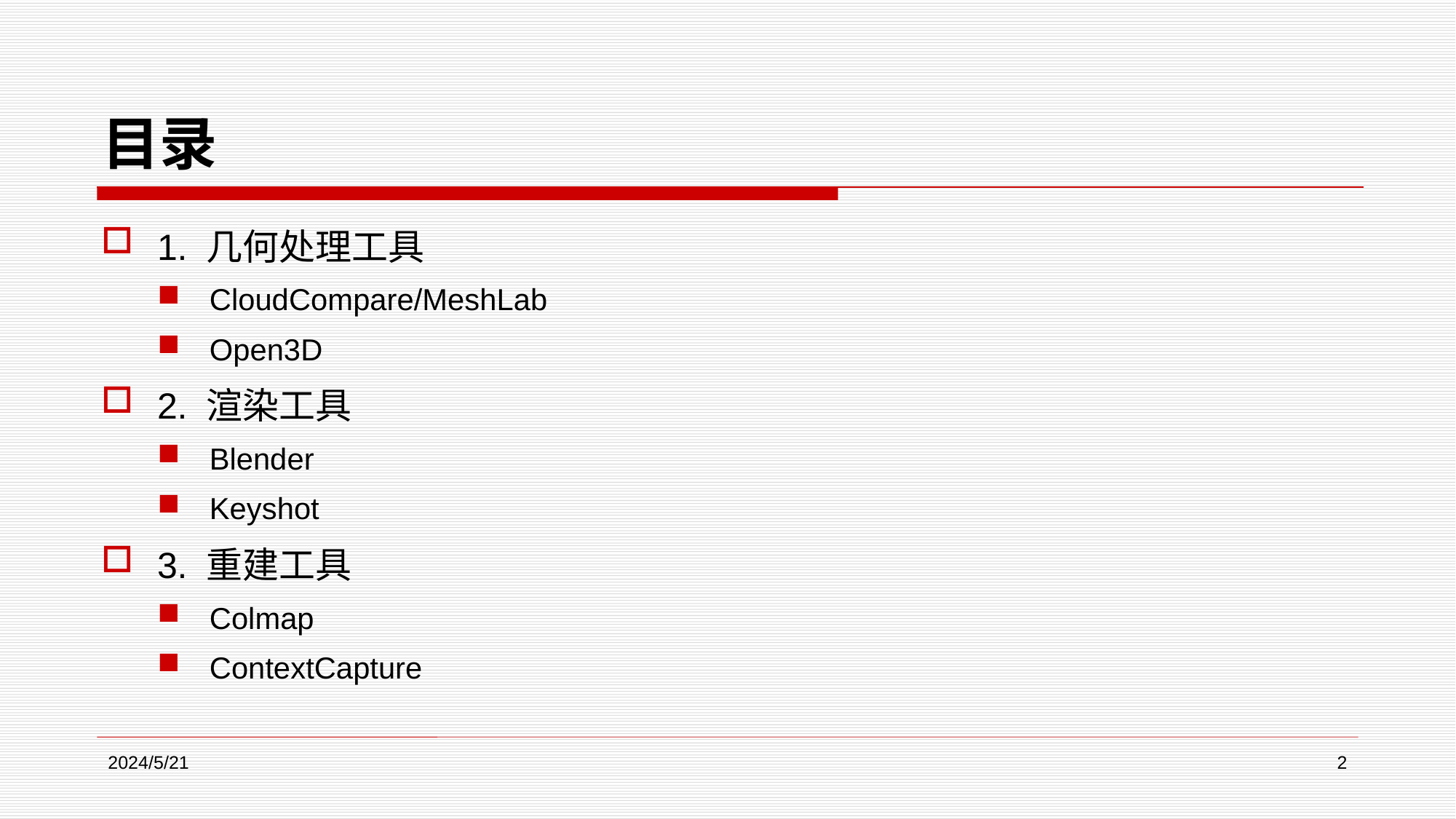

# 目录
1. 几何处理工具
CloudCompare/MeshLab
Open3D
2. 渲染工具
Blender
Keyshot
3. 重建工具
Colmap
ContextCapture
2024/5/21
2